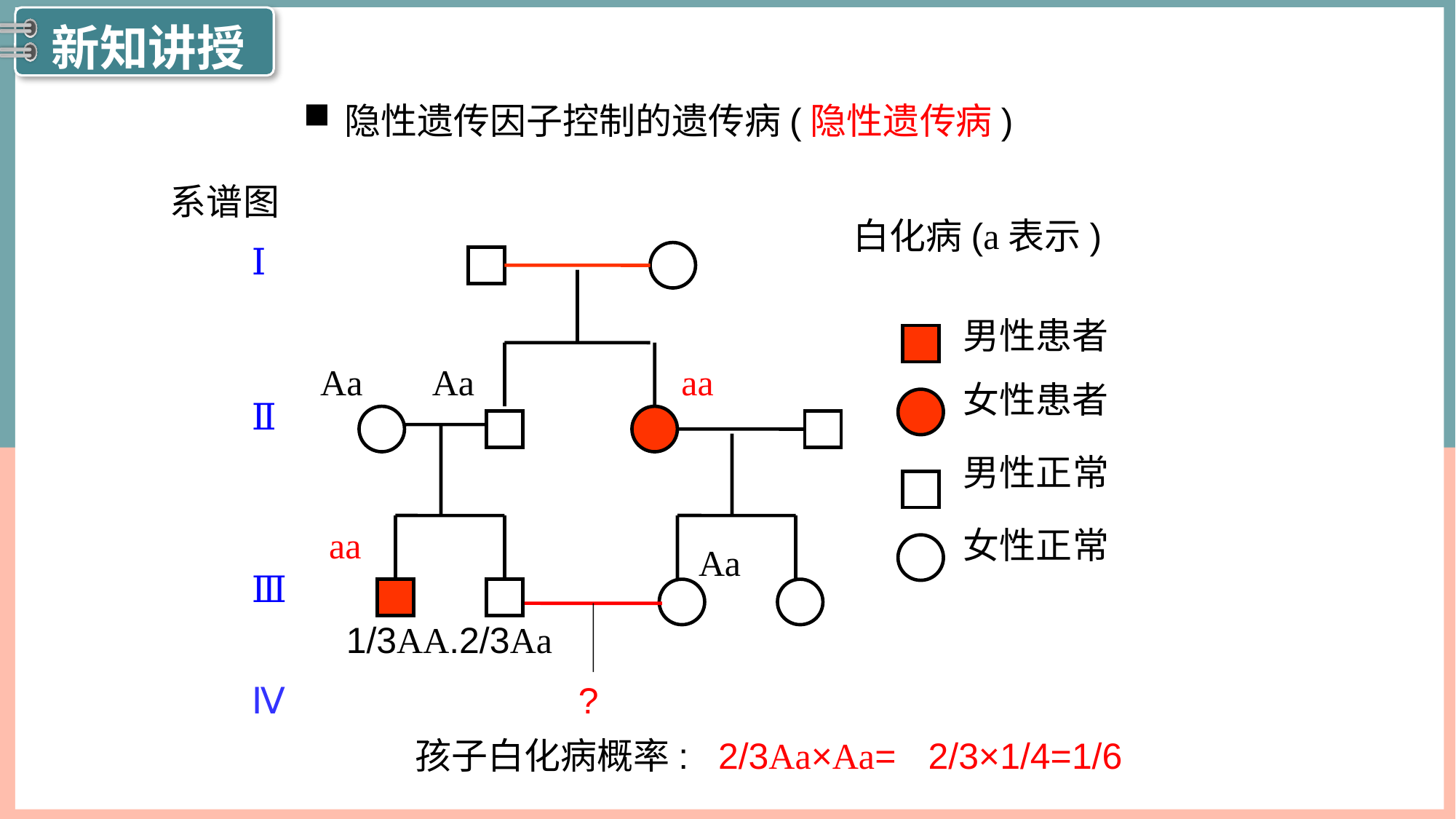

隐性遗传因子控制的遗传病(隐性遗传病)
系谱图
白化病(a表示)
Ⅰ

Ⅱ
Ⅲ
男性患者

Aa
Aa
aa
女性患者

男性正常

女性正常
aa
Aa

1/3AA.2/3Aa
Ⅳ
?
孩子白化病概率:
2/3Aa×Aa=
2/3×1/4=1/6